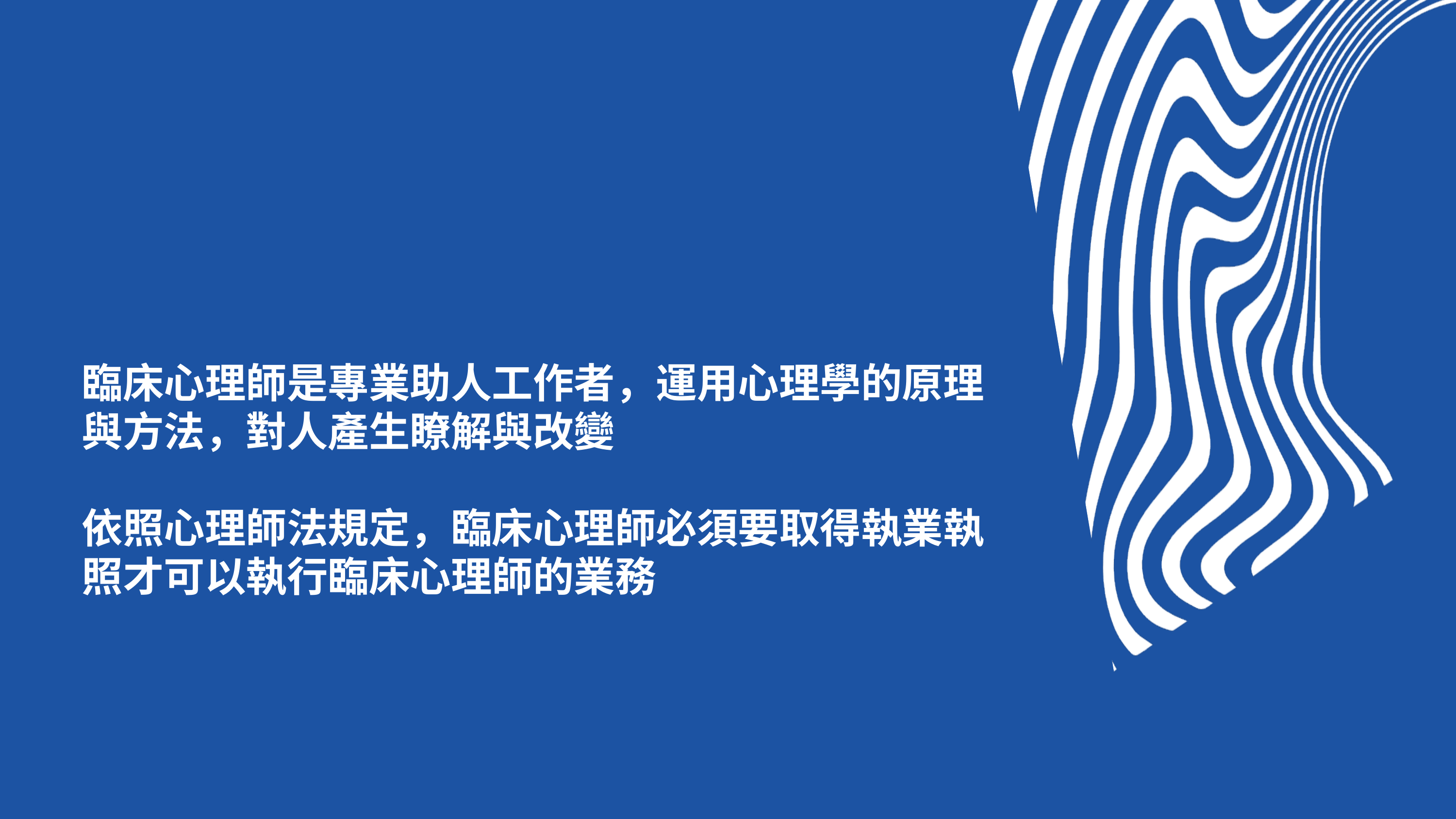

臨床心理師是專業助人工作者，運用心理學的原理與方法，對人產生瞭解與改變

依照心理師法規定，臨床心理師必須要取得執業執照才可以執行臨床心理師的業務